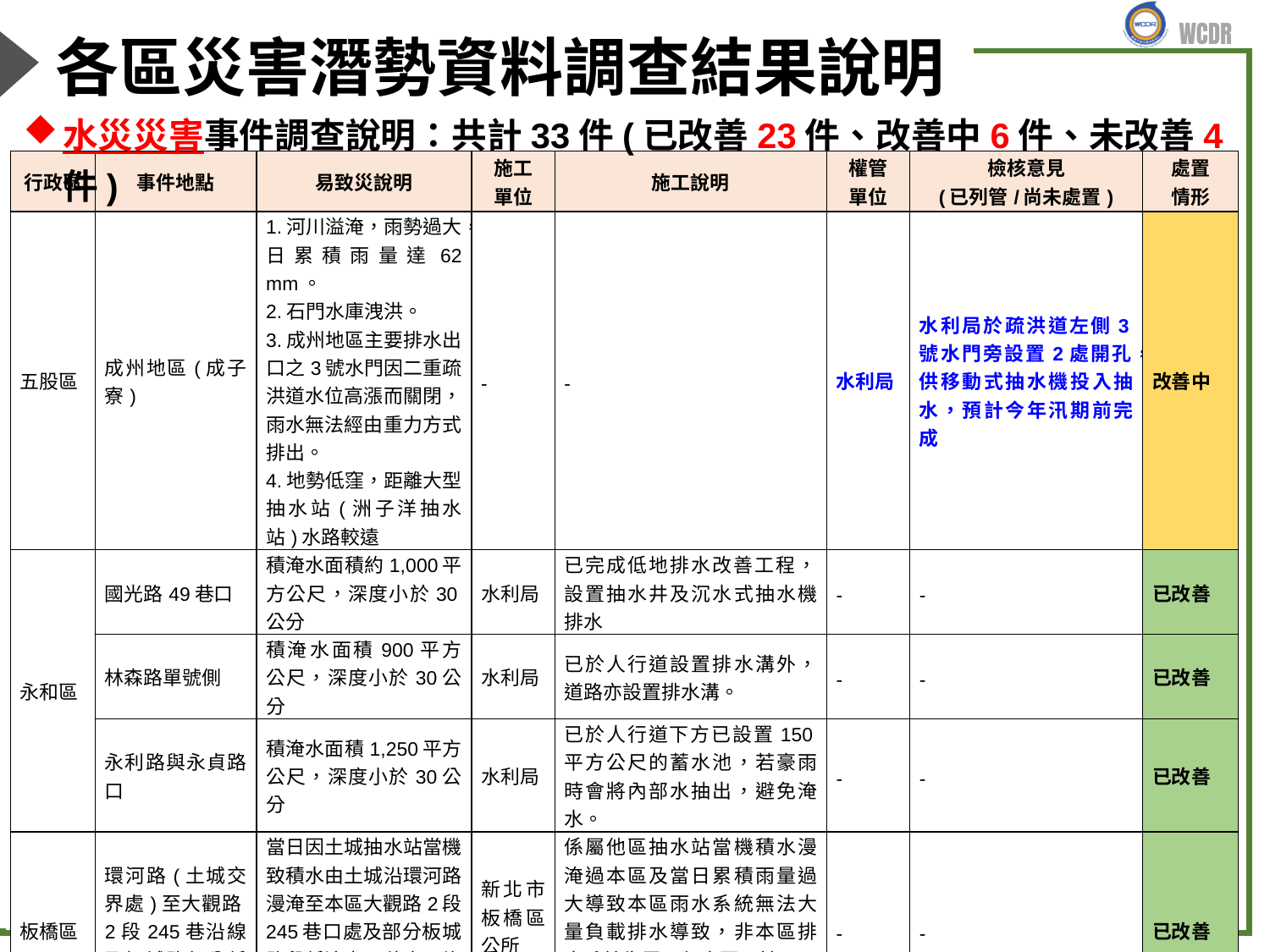

# 各區災害潛勢資料調查結果說明
水災災害事件調查說明：共計33件(已改善23件、改善中6件、未改善4件)
| 行政區 | 事件地點 | 易致災說明 | 施工 單位 | 施工說明 | 權管 單位 | 檢核意見 (已列管/尚未處置) | 處置 情形 |
| --- | --- | --- | --- | --- | --- | --- | --- |
| 五股區 | 成州地區(成子寮) | 1.河川溢淹，雨勢過大，日累積雨量達62 mm。 2.石門水庫洩洪。 3.成州地區主要排水出口之3號水門因二重疏洪道水位高漲而關閉，雨水無法經由重力方式排出。 4.地勢低窪，距離大型抽水站(洲子洋抽水站)水路較遠 | - | - | 水利局 | 水利局於疏洪道左側3號水門旁設置2處開孔，供移動式抽水機投入抽水，預計今年汛期前完成 | 改善中 |
| 永和區 | 國光路49巷口 | 積淹水面積約1,000平方公尺，深度小於30公分 | 水利局 | 已完成低地排水改善工程，設置抽水井及沉水式抽水機排水 | - | - | 已改善 |
|  | 林森路單號側 | 積淹水面積900平方公尺，深度小於30公分 | 水利局 | 已於人行道設置排水溝外，道路亦設置排水溝。 | - | - | 已改善 |
|  | 永利路與永貞路口 | 積淹水面積1,250平方公尺，深度小於30公分 | 水利局 | 已於人行道下方已設置150平方公尺的蓄水池，若豪雨時會將內部水抽出，避免淹水。 | - | - | 已改善 |
| 板橋區 | 環河路(土城交界處)至大觀路2段245巷沿線及板城路部分低漥處 | 當日因土城抽水站當機致積水由土城沿環河路漫淹至本區大觀路2段245巷口處及部分板城路段低漥處，積水平均約15cm，幸無災損情形 | 新北市板橋區公所 | 係屬他區抽水站當機積水漫淹過本區及當日累積雨量過大導致本區雨水系統無法大量負載排水導致，非本區排水系統失靈，但本區已於104年度再次疏濬改善雨水排水系統。 | - | - | 已改善 |
50